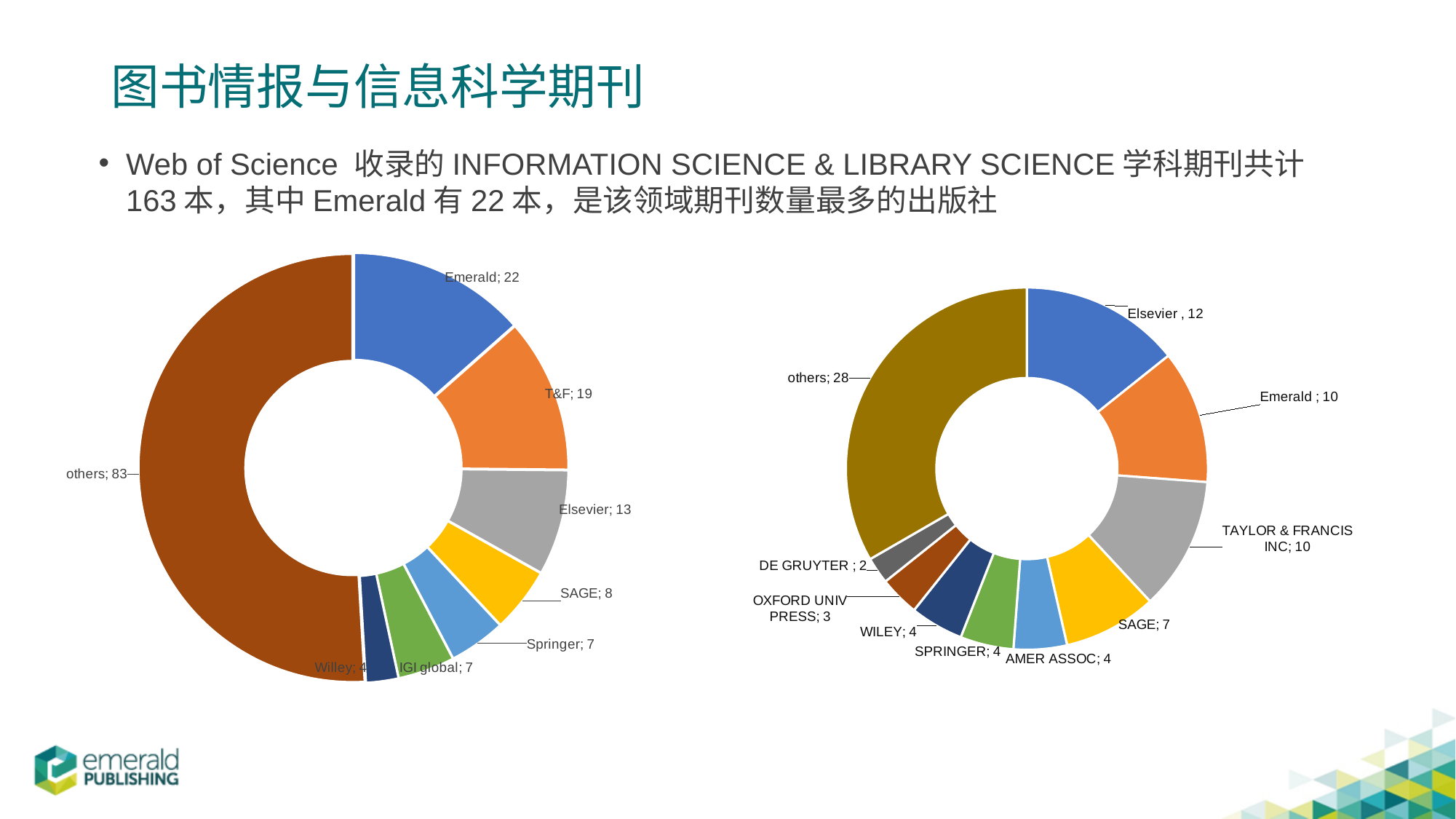

# 图书情报与信息科学期刊
Web of Science 收录的INFORMATION SCIENCE & LIBRARY SCIENCE学科期刊共计163本，其中Emerald有22本，是该领域期刊数量最多的出版社

### Chart

| Category |
|---|

### Chart

| Category |  |
|---|---|
| Elsevier  | 12.0 |
| Emerald  | 10.0 |
| TAYLOR & FRANCIS INC | 10.0 |
| SAGE | 7.0 |
| AMER ASSOC | 4.0 |
| SPRINGER | 4.0 |
| WILEY | 4.0 |
| OXFORD UNIV PRESS | 3.0 |
| DE GRUYTER  | 2.0 |
| others | 28.0 |

### Chart

| Category |  |
|---|---|
| Emerald | 22.0 |
| T&F | 19.0 |
| Elsevier | 13.0 |
| SAGE | 8.0 |
| Springer | 7.0 |
| IGI global | 7.0 |
| Willey | 4.0 |
| others | 83.0 |